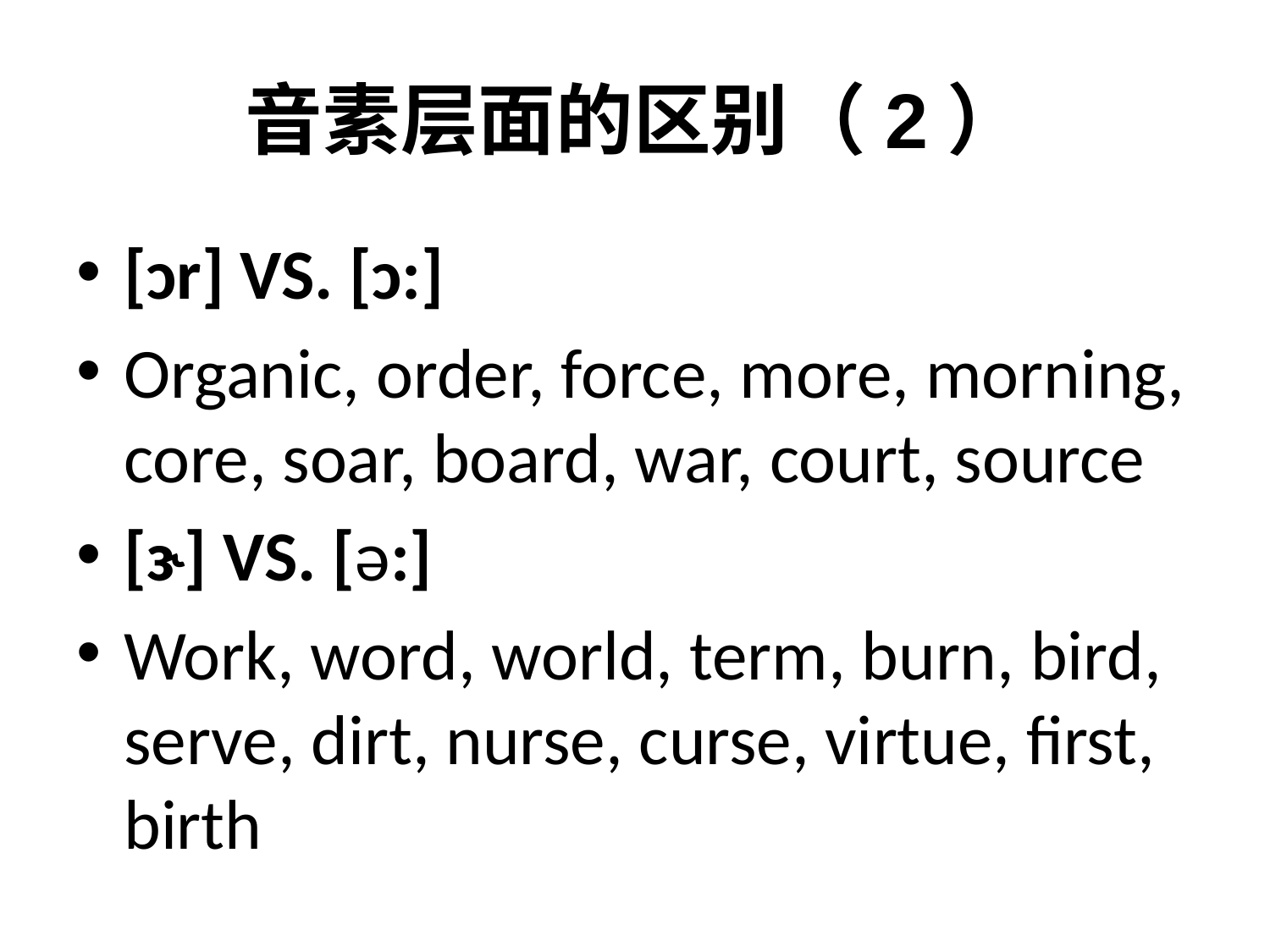

# 音素层面的区别（2）
[ɔr] VS. [ɔ:]
Organic, order, force, more, morning, core, soar, board, war, court, source
[ɝ] VS. [ə:]
Work, word, world, term, burn, bird, serve, dirt, nurse, curse, virtue, first, birth